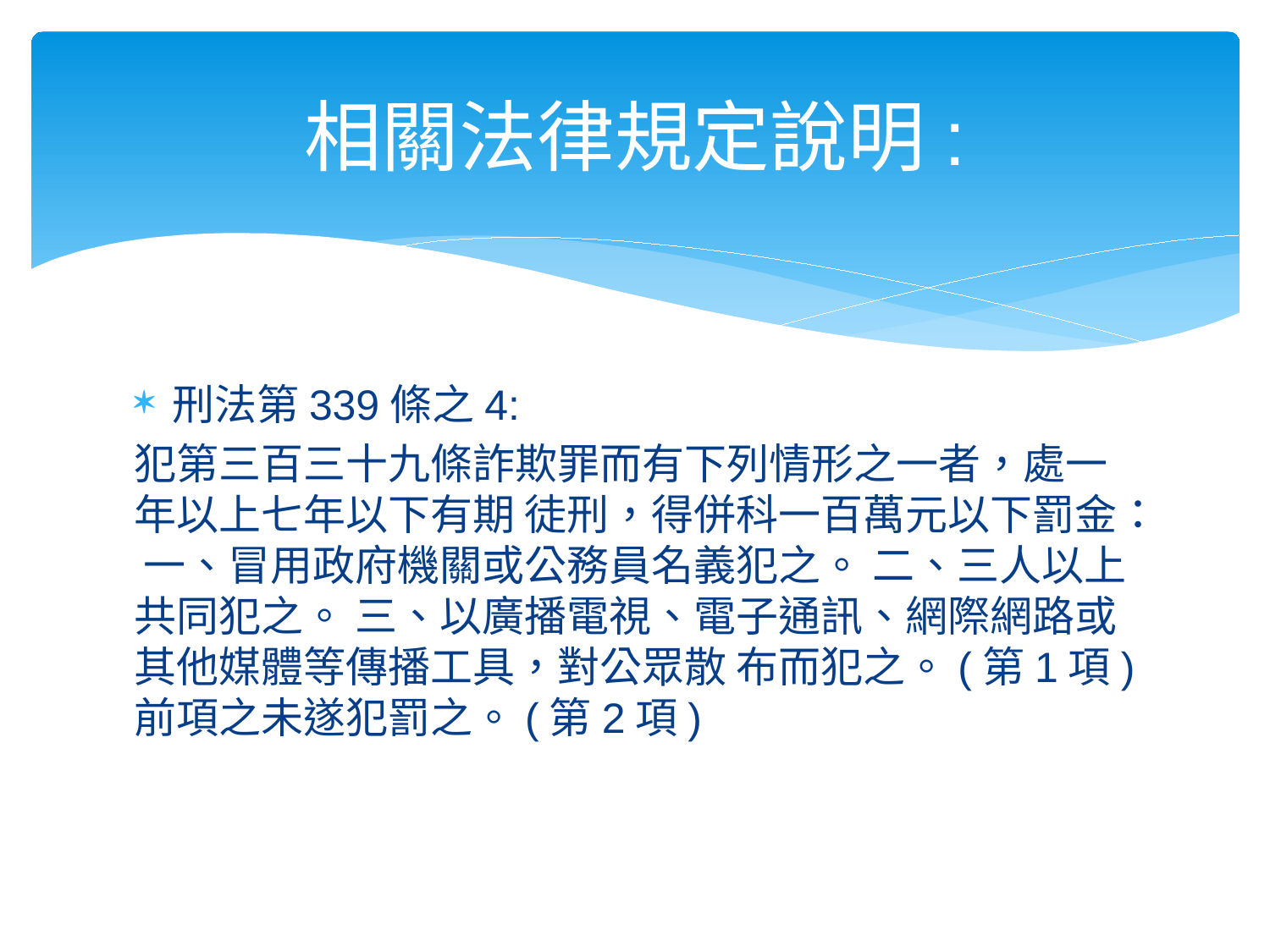

# 相關法律規定說明:
刑法第339條之4:
犯第三百三十九條詐欺罪而有下列情形之一者，處一年以上七年以下有期 徒刑，得併科一百萬元以下罰金： 一、冒用政府機關或公務員名義犯之。 二、三人以上共同犯之。 三、以廣播電視、電子通訊、網際網路或其他媒體等傳播工具，對公眾散 布而犯之。(第1項) 前項之未遂犯罰之。(第2項)